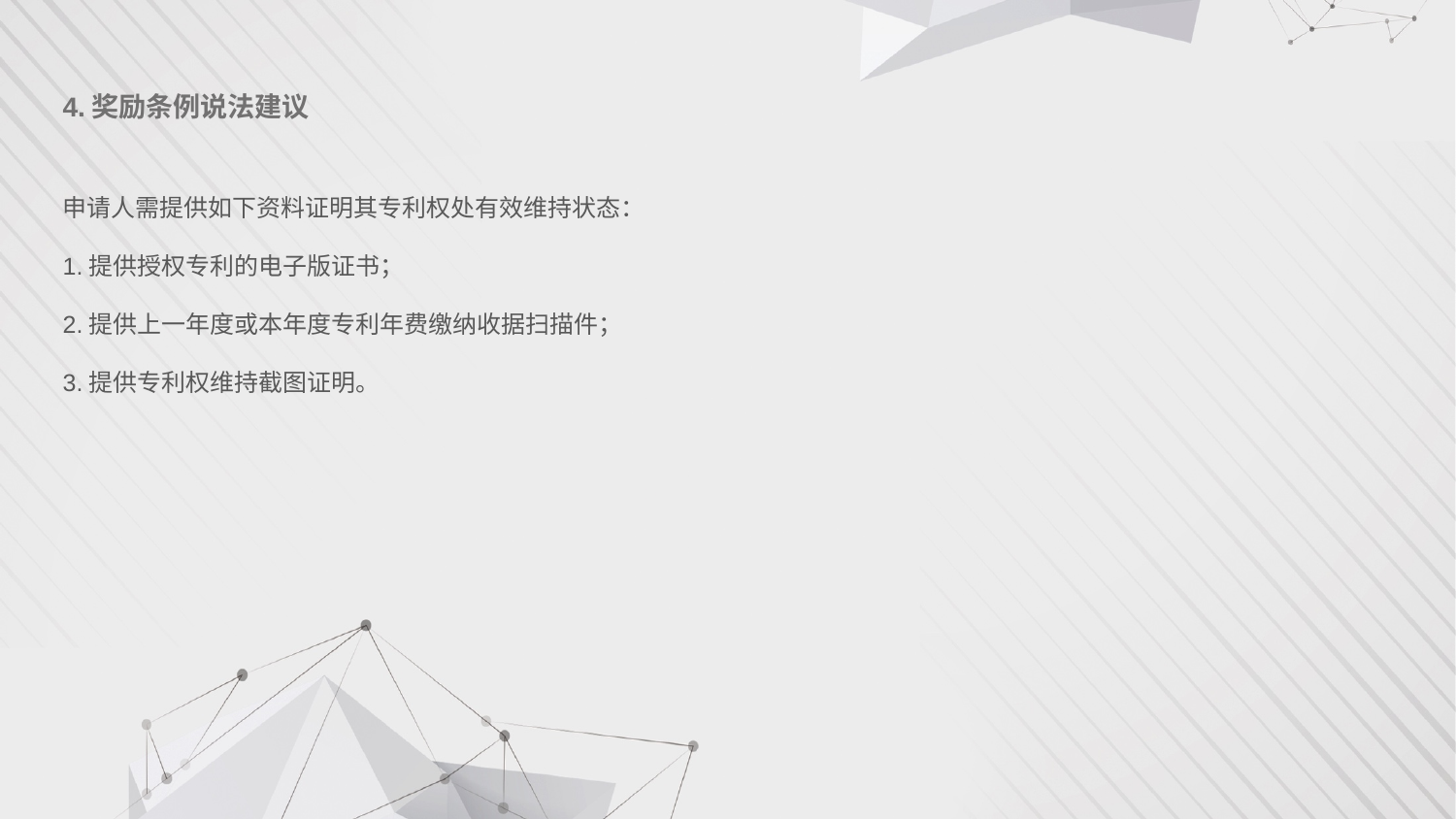

4.奖励条例说法建议
申请人需提供如下资料证明其专利权处有效维持状态：
1.提供授权专利的电子版证书；
2.提供上一年度或本年度专利年费缴纳收据扫描件；
3.提供专利权维持截图证明。